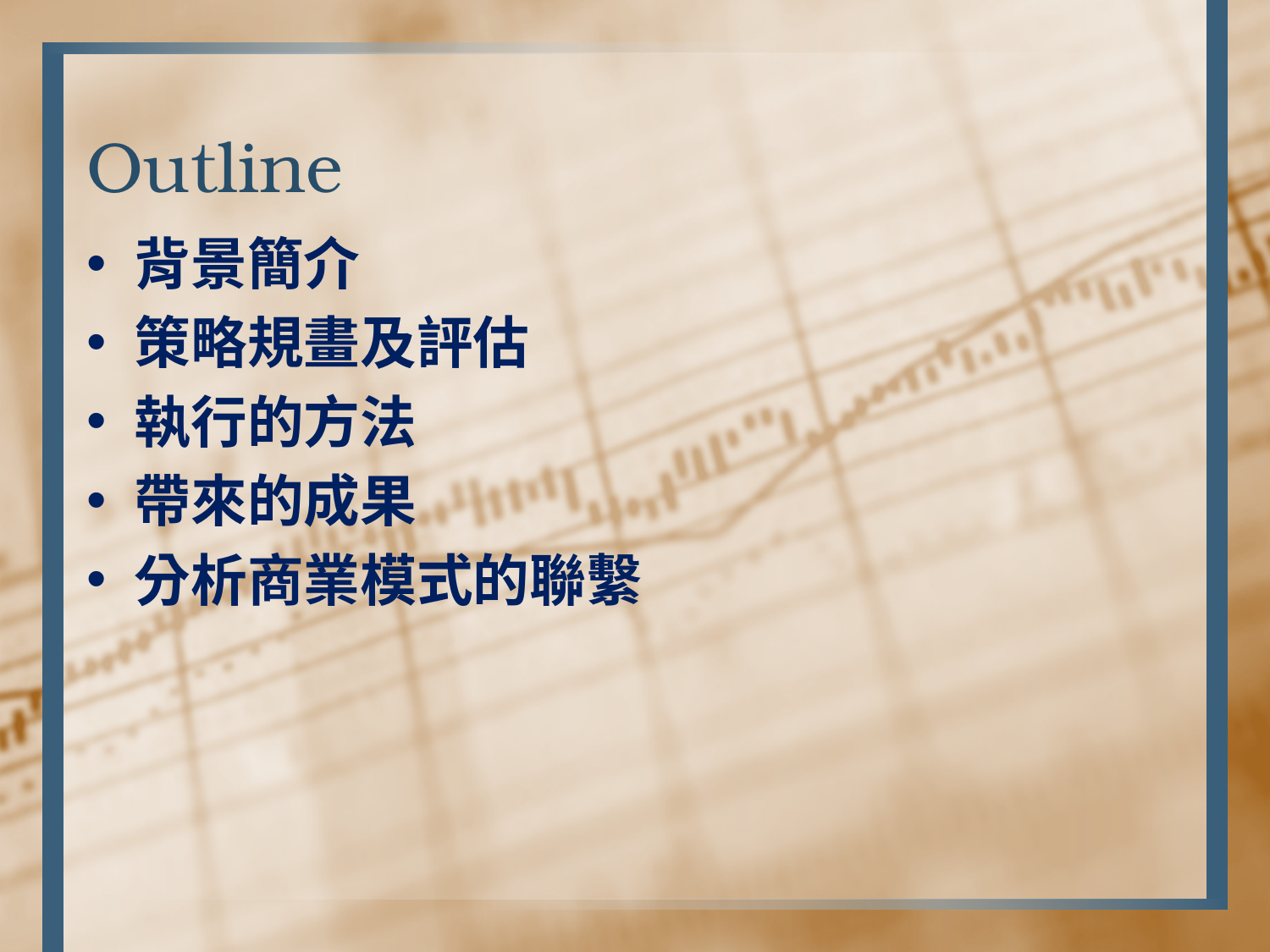

# Outline
背景簡介
策略規畫及評估
執行的方法
帶來的成果
分析商業模式的聯繫